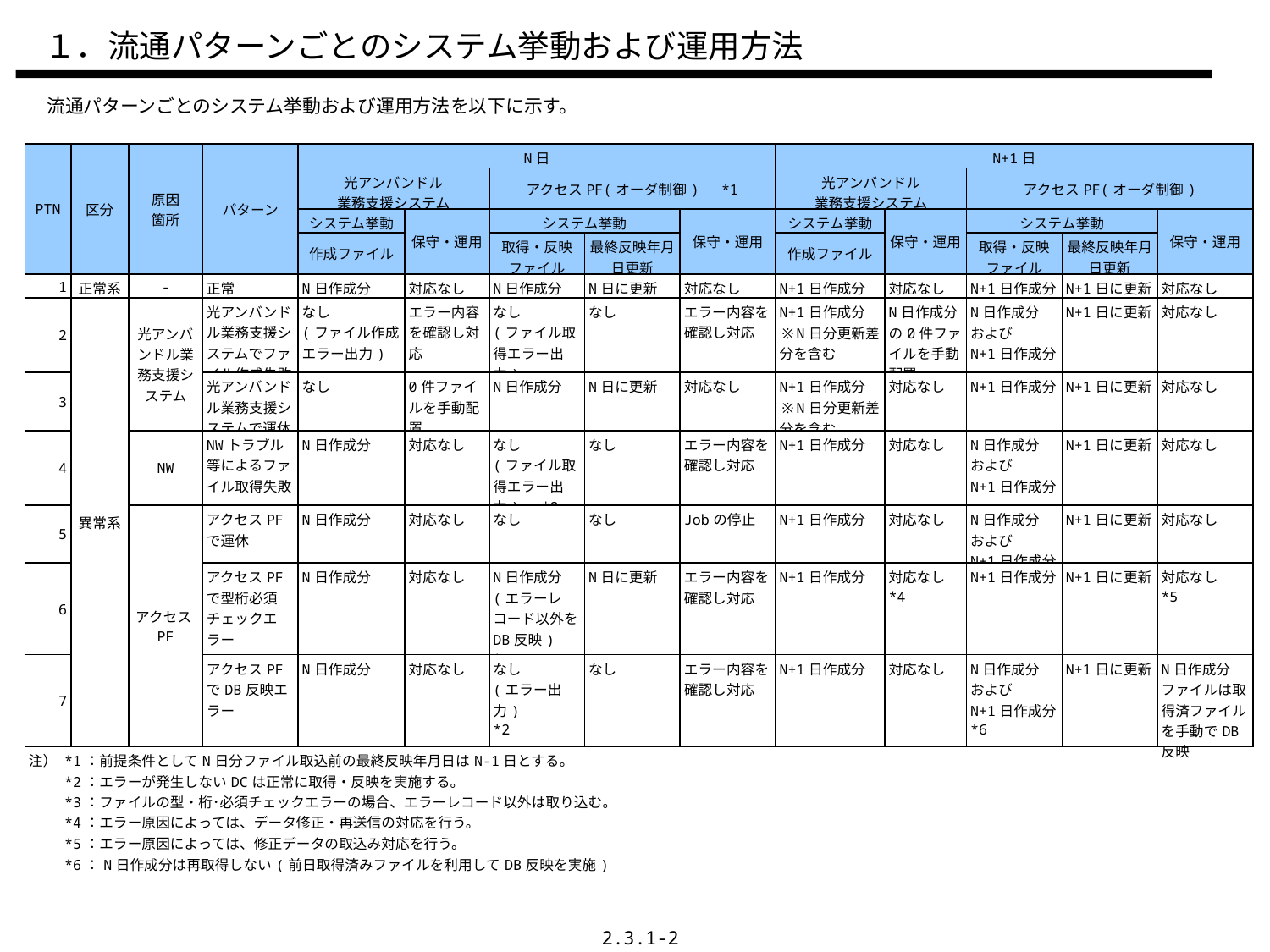

１．流通パターンごとのシステム挙動および運用方法

　流通パターンごとのシステム挙動および運用方法を以下に示す。

| PTN | 区分 | 原因 箇所 | パターン | N日 |  |  |  |  | N+1日 |  |  |  |  |
| --- | --- | --- | --- | --- | --- | --- | --- | --- | --- | --- | --- | --- | --- |
|  |  |  |  | 光アンバンドル 業務支援システム |  | アクセスPF(オーダ制御)　\*1 |  |  | 光アンバンドル 業務支援システム |  | アクセスPF(オーダ制御) |  |  |
|  |  |  |  | システム挙動 | 保守・運用 | システム挙動 |  | 保守・運用 | システム挙動 | 保守・運用 | システム挙動 |  | 保守・運用 |
|  |  |  |  | 作成ファイル |  | 取得・反映ファイル | 最終反映年月日更新 |  | 作成ファイル |  | 取得・反映ファイル | 最終反映年月日更新 |  |
| 1 | 正常系 | - | 正常 | N日作成分 | 対応なし | N日作成分 | N日に更新 | 対応なし | N+1日作成分 | 対応なし | N+1日作成分 | N+1日に更新 | 対応なし |
| 2 | 異常系 | 光アンバンドル業務支援システム | 光アンバンドル業務支援システムでファイル作成失敗 | なし (ファイル作成エラー出力) | エラー内容を確認し対応 | なし (ファイル取得エラー出力) | なし | エラー内容を確認し対応 | N+1日作成分 ※N日分更新差分を含む | N日作成分の0件ファイルを手動配置 | N日作成分 および N+1日作成分 | N+1日に更新 | 対応なし |
| 3 |  |  | 光アンバンドル業務支援システムで運休 | なし | 0件ファイルを手動配置 | N日作成分 | N日に更新 | 対応なし | N+1日作成分 ※N日分更新差分を含む | 対応なし | N+1日作成分 | N+1日に更新 | 対応なし |
| 4 |  | NW | NWトラブル等によるファイル取得失敗 | N日作成分 | 対応なし | なし (ファイル取得エラー出力)　\*2 | なし | エラー内容を確認し対応 | N+1日作成分 | 対応なし | N日作成分 および N+1日作成分 | N+1日に更新 | 対応なし |
| 5 |  | アクセスPF | アクセスPFで運休 | N日作成分 | 対応なし | なし | なし | Jobの停止 | N+1日作成分 | 対応なし | N日作成分 および N+1日作成分 | N+1日に更新 | 対応なし |
| 6 |  |  | アクセスPFで型桁必須チェックエラー | N日作成分 | 対応なし | N日作成分 (エラーレコード以外をDB反映) \*3 | N日に更新 | エラー内容を確認し対応 | N+1日作成分 | 対応なし \*4 | N+1日作成分 | N+1日に更新 | 対応なし \*5 |
| 7 |  |  | アクセスPFでDB反映エラー | N日作成分 | 対応なし | なし (エラー出力) \*2 | なし | エラー内容を確認し対応 | N+1日作成分 | 対応なし | N日作成分 および N+1日作成分 \*6 | N+1日に更新 | N日作成分ファイルは取得済ファイルを手動でDB反映 |
| 注） \*1：前提条件としてN日分ファイル取込前の最終反映年月日はN-1日とする。 　　 \*2：エラーが発生しないDCは正常に取得・反映を実施する。 　　 \*3：ファイルの型・桁･必須チェックエラーの場合、エラーレコード以外は取り込む。 　　 \*4：エラー原因によっては、データ修正・再送信の対応を行う。 　　 \*5：エラー原因によっては、修正データの取込み対応を行う。 　　 \*6：N日作成分は再取得しない(前日取得済みファイルを利用してDB反映を実施) |  |  |  |  |  |  |  |  |  |  |  |  |  |